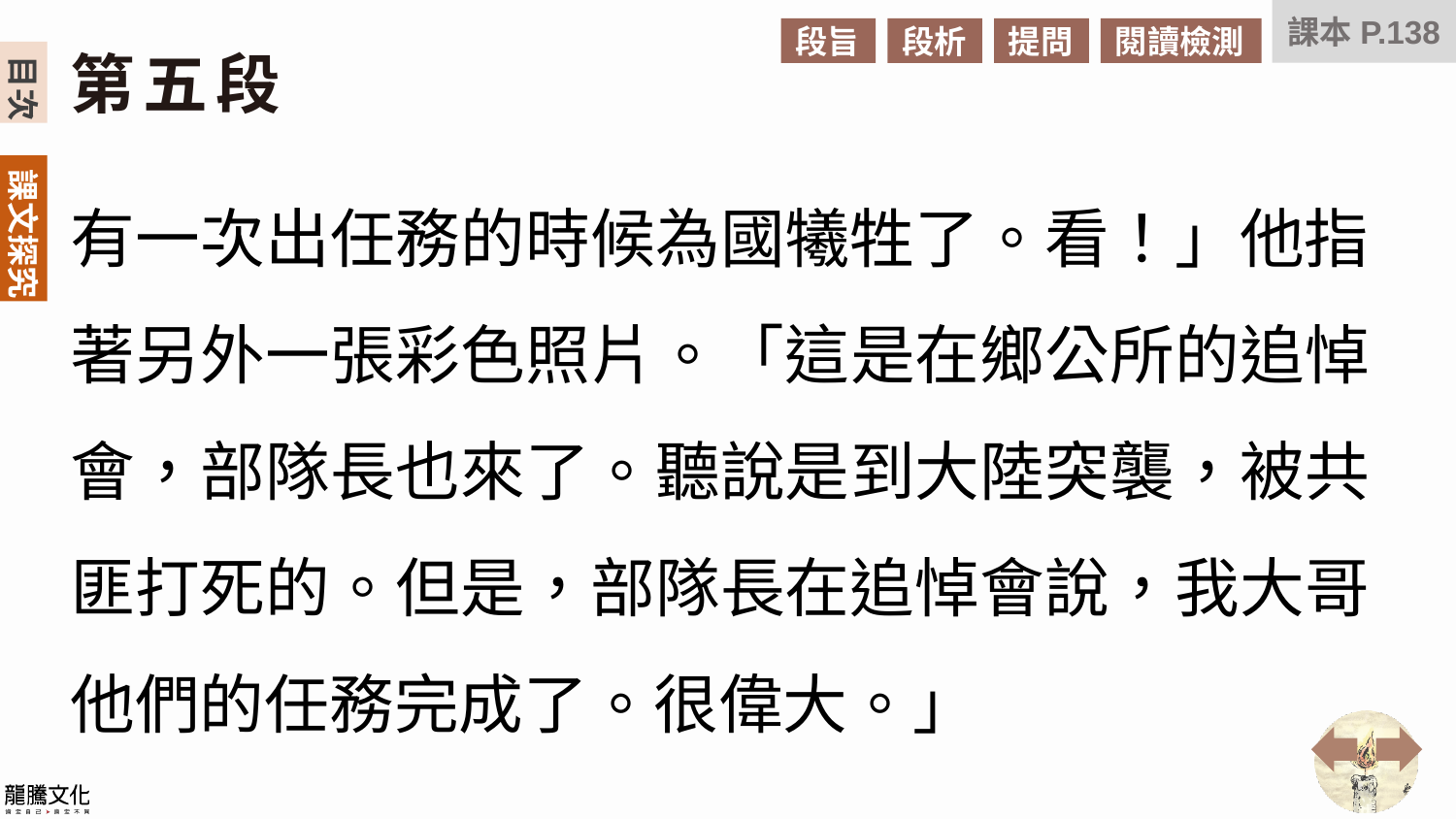

課本P.138
段旨
段析
提問
閱讀檢測
第五段
有一次出任務的時候為國犧牲了。看！」他指著另外一張彩色照片。「這是在鄉公所的追悼會，部隊長也來了。聽說是到大陸突襲，被共匪打死的。但是，部隊長在追悼會說，我大哥他們的任務完成了。很偉大。」